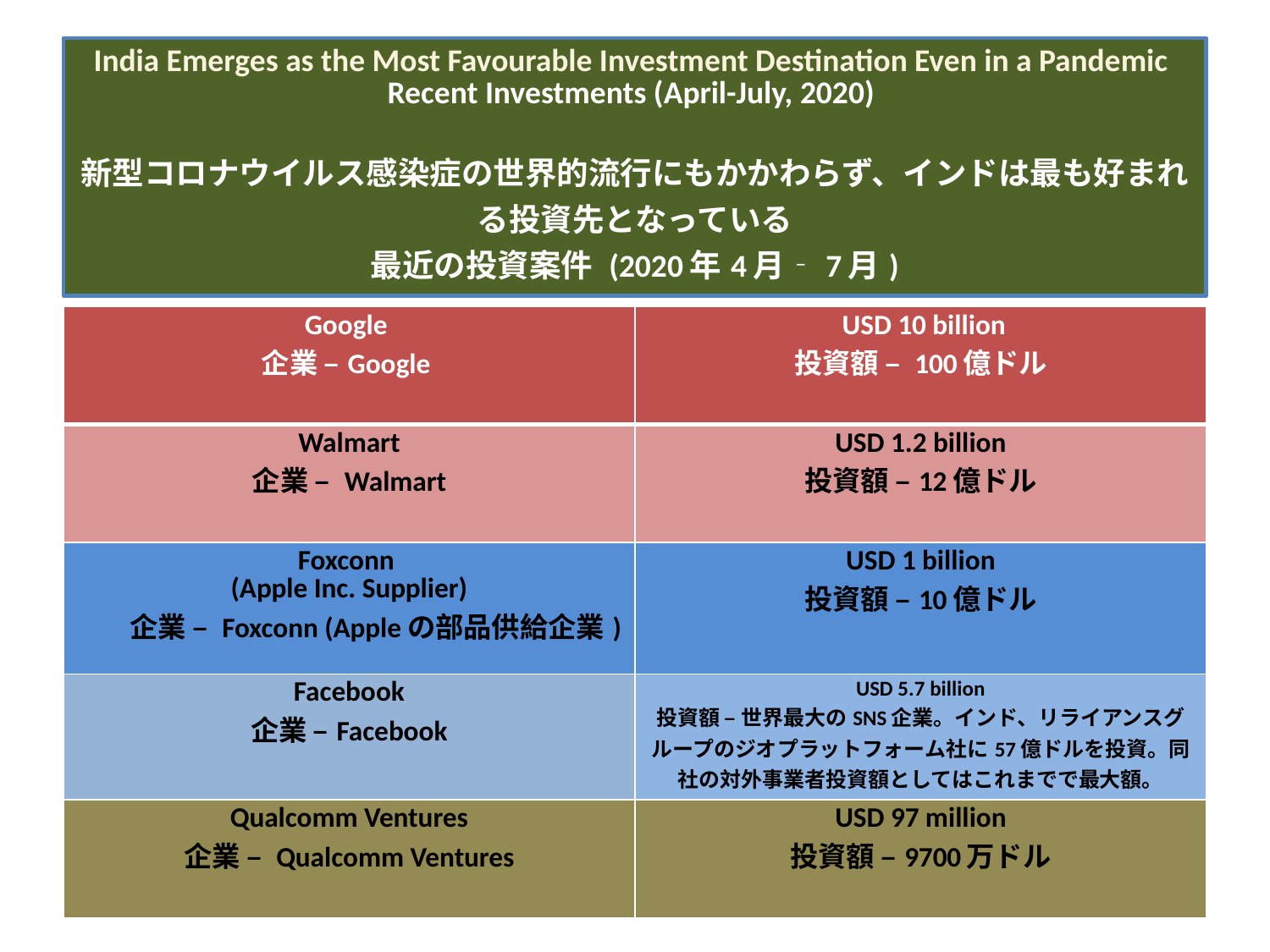

India Emerges as the Most Favourable Investment Destination Even in a Pandemic
Recent Investments (April-July, 2020)
新型コロナウイルス感染症の世界的流行にもかかわらず、インドは最も好まれる投資先となっている
最近の投資案件 (2020年4月‐7月)
| Google 企業 –Google | USD 10 billion 投資額 – 100億ドル |
| --- | --- |
| Walmart 企業 – Walmart | USD 1.2 billion 投資額 –12億ドル |
| Foxconn (Apple Inc. Supplier) 企業 – Foxconn (Appleの部品供給企業) | USD 1 billion 投資額 –10億ドル |
| Facebook 企業 –Facebook | USD 5.7 billion 投資額 – 世界最大のSNS企業。インド、リライアンスグループのジオプラットフォーム社に57億ドルを投資。同社の対外事業者投資額としてはこれまでで最大額。 |
| Qualcomm Ventures 企業 – Qualcomm Ventures | USD 97 million 投資額 –9700万ドル |